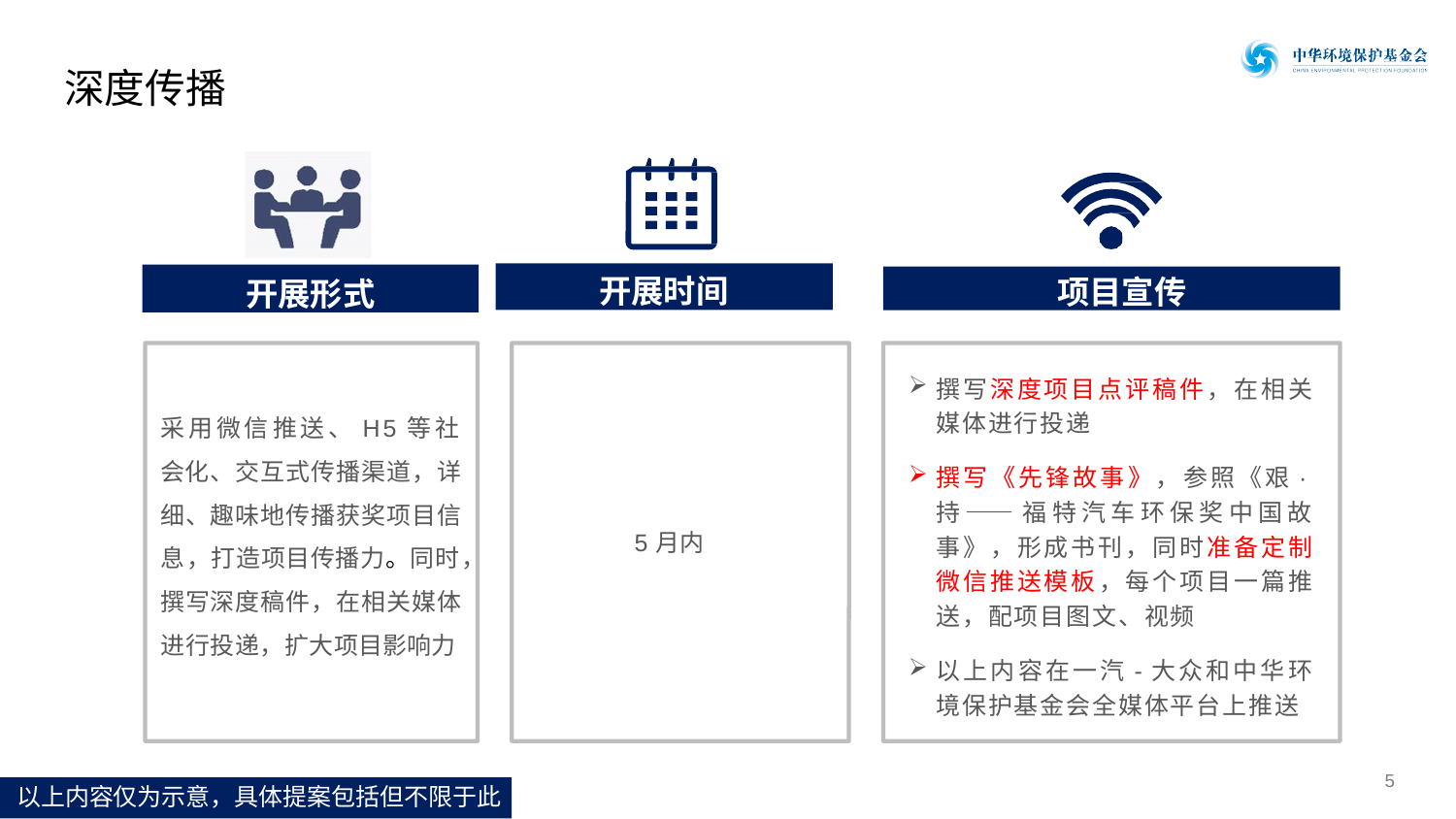

# 深度传播

开展时间
开展形式
项目宣传

撰写深度项目点评稿件，在相关媒体进行投递
撰写《先锋故事》，参照《艰·持——福特汽车环保奖中国故事》，形成书刊，同时准备定制微信推送模板，每个项目一篇推送，配项目图文、视频
以上内容在一汽-大众和中华环境保护基金会全媒体平台上推送

采用微信推送、H5等社会化、交互式传播渠道，详细、趣味地传播获奖项目信息，打造项目传播力。同时，撰写深度稿件，在相关媒体进行投递，扩大项目影响力
5月内
5
以上内容仅为示意，具体提案包括但不限于此